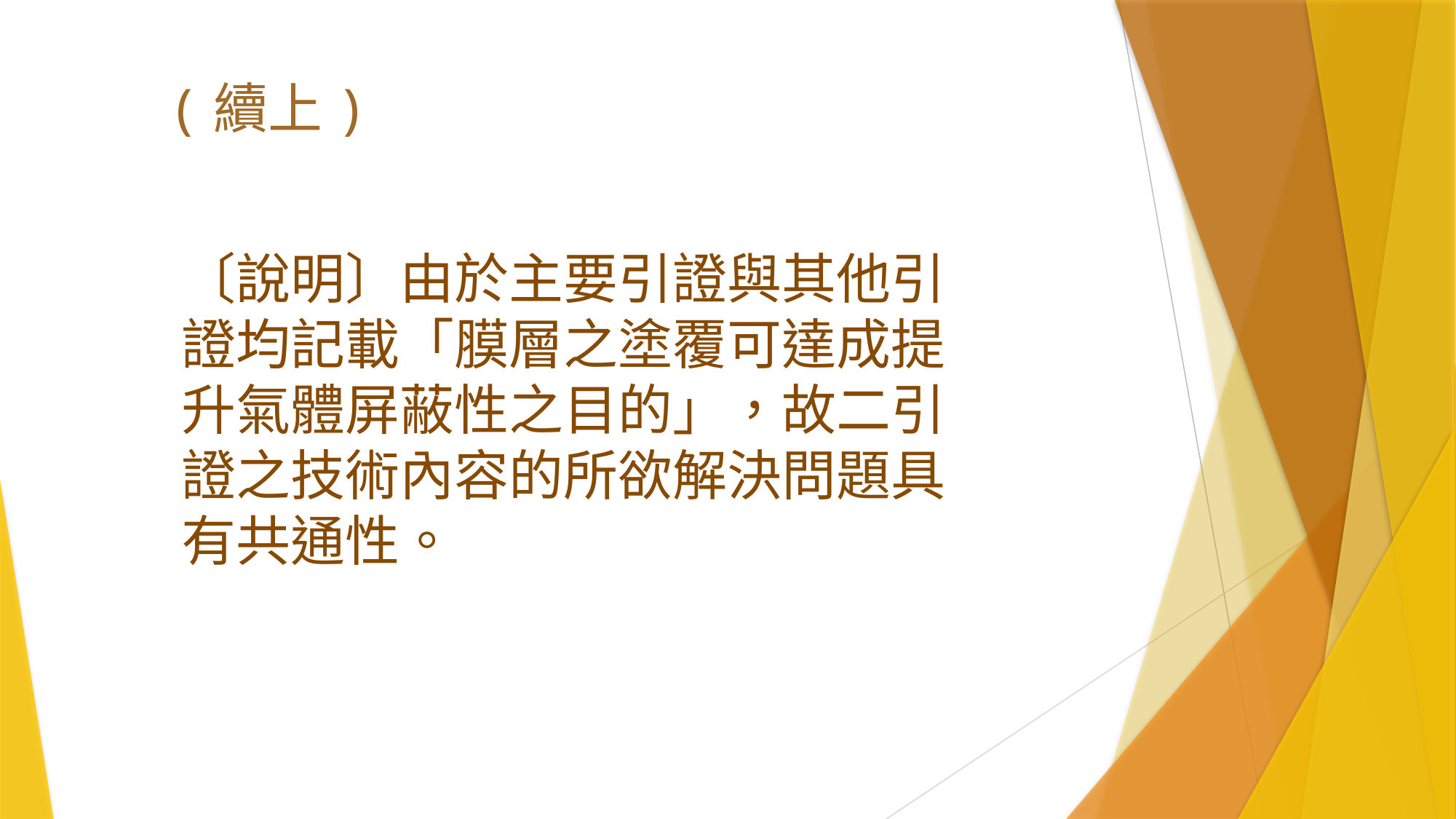

(續上)

〔說明〕由於主要引證與其他引證均記載「膜層之塗覆可達成提升氣體屏蔽性之目的」，故二引證之技術內容的所欲解決問題具有共通性。